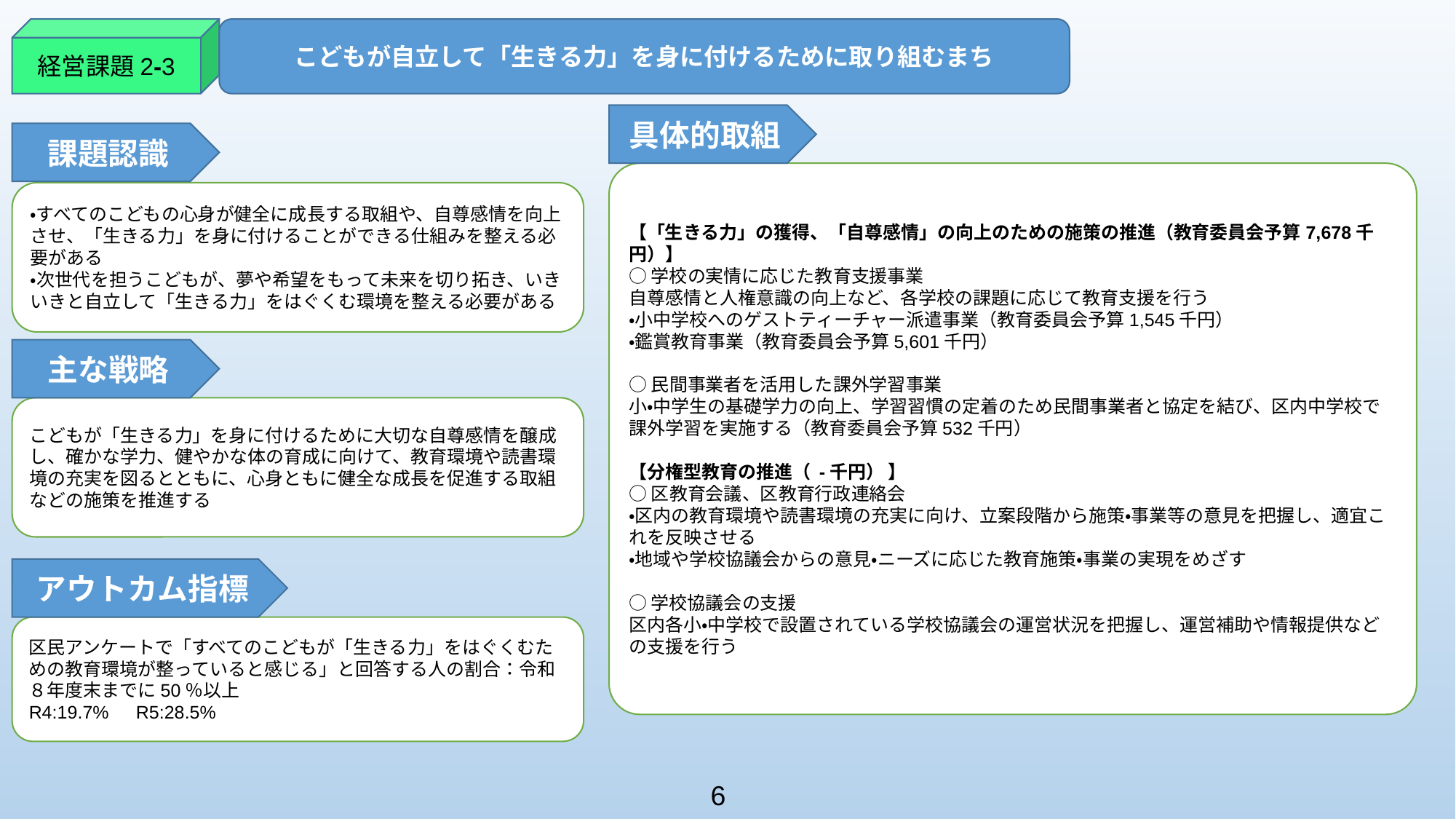

経営課題2-3
こどもが自立して「生きる力」を身に付けるために取り組むまち
具体的取組
課題認識
【「生きる力」の獲得、「自尊感情」の向上のための施策の推進（教育委員会予算7,678千円）】
○学校の実情に応じた教育支援事業
自尊感情と人権意識の向上など、各学校の課題に応じて教育支援を行う
・小中学校へのゲストティーチャー派遣事業（教育委員会予算1,545千円）
・鑑賞教育事業（教育委員会予算5,601千円）

○民間事業者を活用した課外学習事業
小・中学生の基礎学力の向上、学習習慣の定着のため民間事業者と協定を結び、区内中学校で課外学習を実施する（教育委員会予算532千円）

【分権型教育の推進（ -千円） 】
○区教育会議、区教育行政連絡会
・区内の教育環境や読書環境の充実に向け、立案段階から施策・事業等の意見を把握し、適宜これを反映させる
・地域や学校協議会からの意見・ニーズに応じた教育施策・事業の実現をめざす

○学校協議会の支援
区内各小・中学校で設置されている学校協議会の運営状況を把握し、運営補助や情報提供などの支援を行う
・すべてのこどもの心身が健全に成長する取組や、自尊感情を向上させ、「生きる力」を身に付けることができる仕組みを整える必要がある
・次世代を担うこどもが、夢や希望をもって未来を切り拓き、いきいきと自立して「生きる力」をはぐくむ環境を整える必要がある
主な戦略
こどもが「生きる力」を身に付けるために大切な自尊感情を醸成し、確かな学力、健やかな体の育成に向けて、教育環境や読書環境の充実を図るとともに、心身ともに健全な成長を促進する取組などの施策を推進する
アウトカム指標
区民アンケートで「すべてのこどもが「生きる力」をはぐくむための教育環境が整っていると感じる」と回答する人の割合：令和８年度末までに50％以上
R4:19.7%　R5:28.5%
6